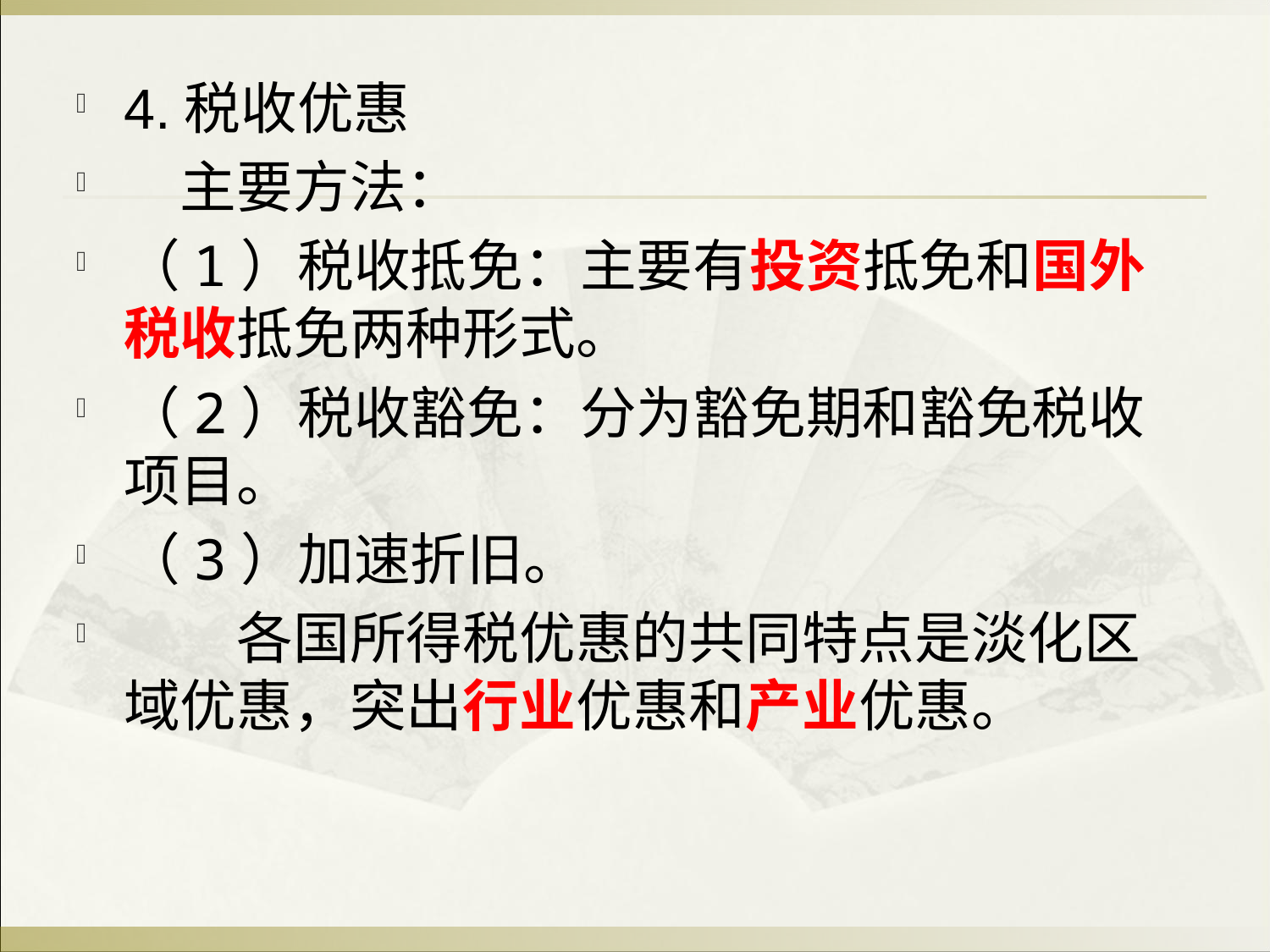

4.税收优惠
　主要方法：
（1）税收抵免：主要有投资抵免和国外税收抵免两种形式。
（2）税收豁免：分为豁免期和豁免税收项目。
（3）加速折旧。
　　各国所得税优惠的共同特点是淡化区域优惠，突出行业优惠和产业优惠。